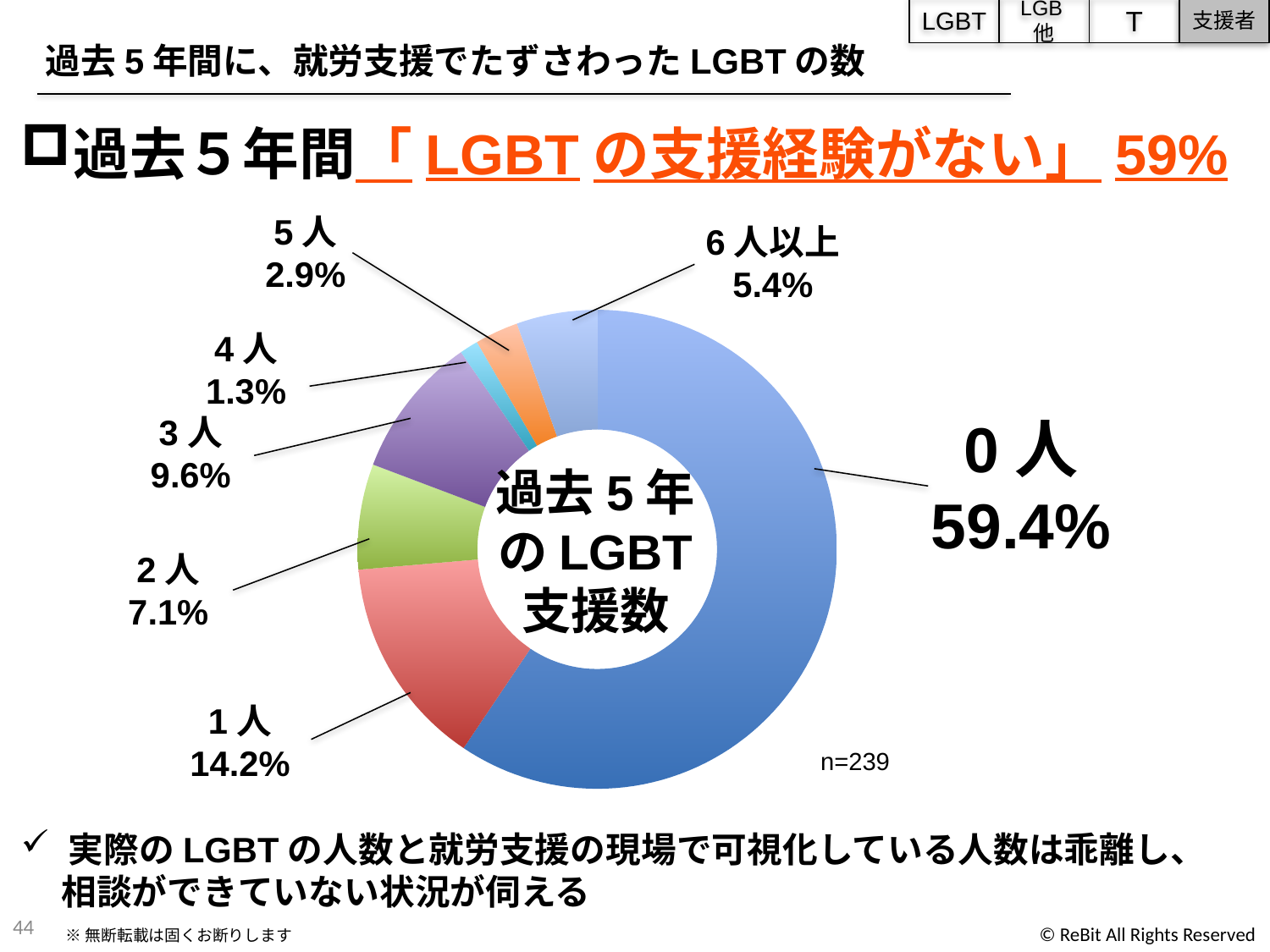

LGBT
LGB他
T
支援者

過去5年間に、就労支援でたずさわったLGBTの数
過去５年間「LGBTの支援経験がない」59%
5人
2.9%
6人以上
5.4%

### Chart

| Category |  |
|---|---|
| 0人 | 0.594142259414226 |
| 1人 | 0.142259414225941 |
| 2人 | 0.0711297071129707 |
| 3人 | 0.0962343096234309 |
| 4人 | 0.0125523012552301 |
| 5人 | 0.0292887029288703 |
| 6人以上 | 0.0543933054393305 |
4人
1.3%
0人
59.4%
3人
9.6%
過去5年
のLGBT
支援数
2人
7.1%
1人
14.2%
n=239
実際のLGBTの人数と就労支援の現場で可視化している人数は乖離し、
    相談ができていない状況が伺える
44